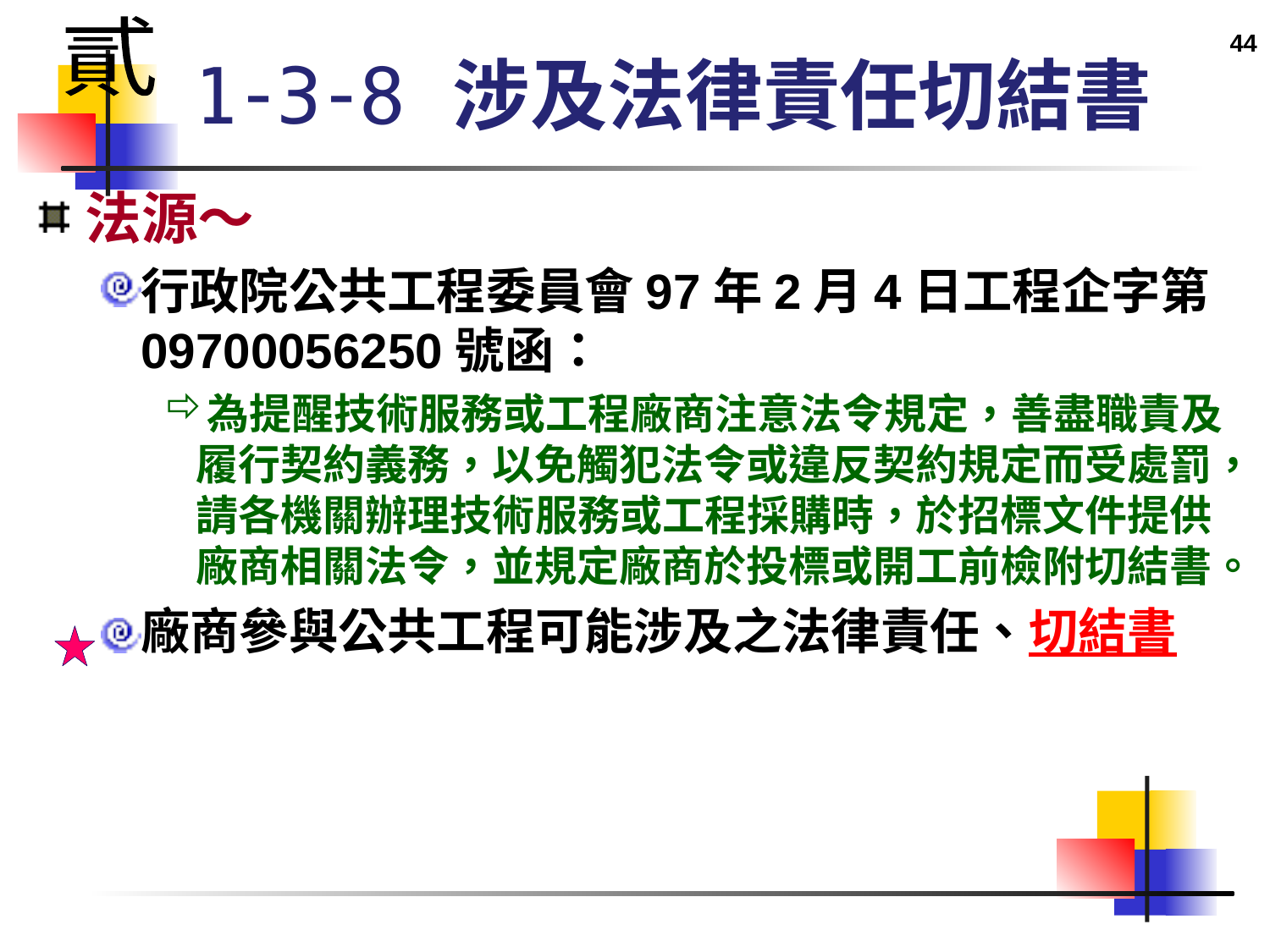

44
貳
# 1-3-8 涉及法律責任切結書
法源～
行政院公共工程委員會97年2月4日工程企字第09700056250號函：
為提醒技術服務或工程廠商注意法令規定，善盡職責及履行契約義務，以免觸犯法令或違反契約規定而受處罰，請各機關辦理技術服務或工程採購時，於招標文件提供廠商相關法令，並規定廠商於投標或開工前檢附切結書。
廠商參與公共工程可能涉及之法律責任、切結書